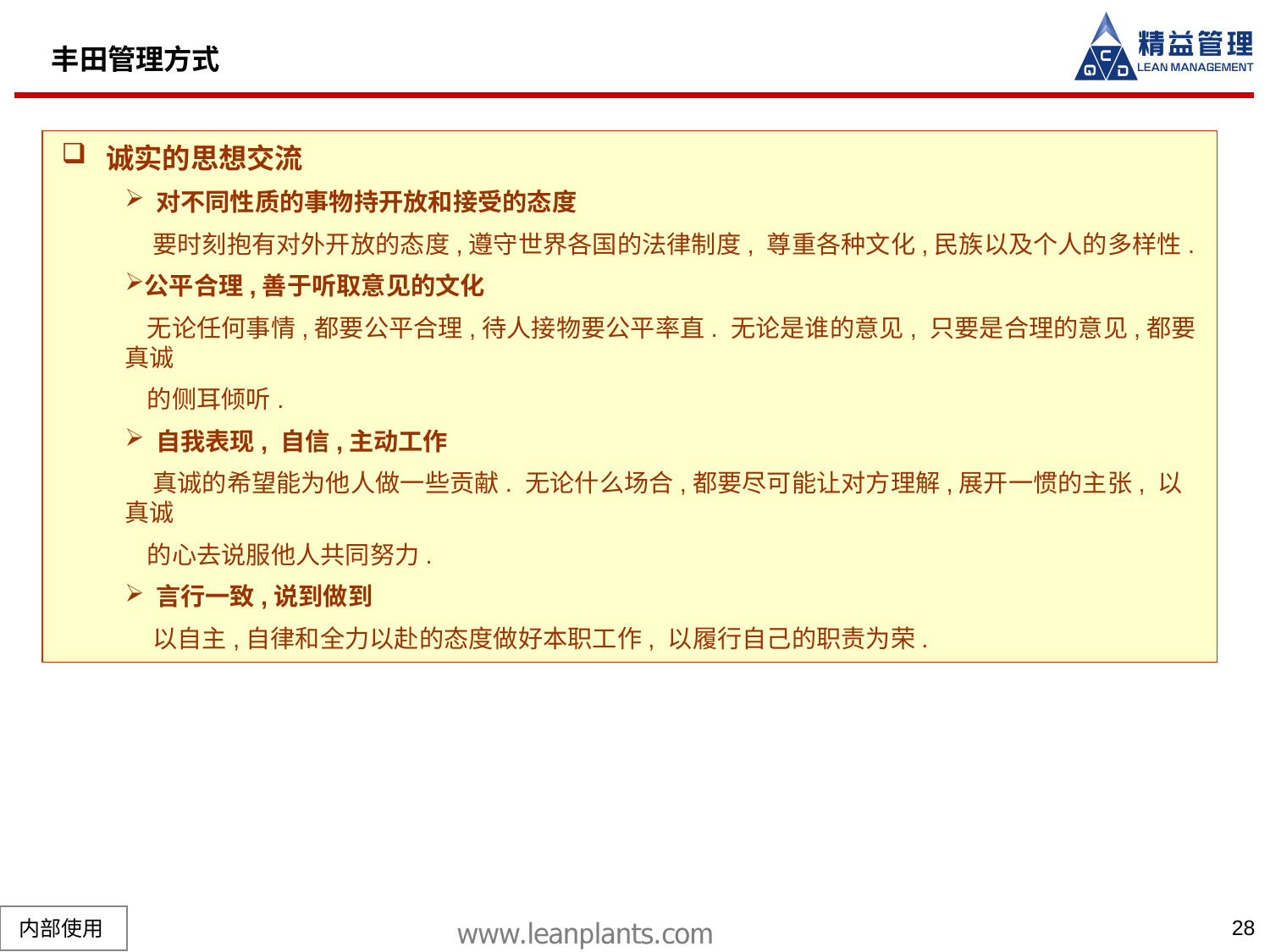

丰田管理方式
  诚实的思想交流
 对不同性质的事物持开放和接受的态度
    要时刻抱有对外开放的态度,遵守世界各国的法律制度, 尊重各种文化,民族以及个人的多样性.
公平合理,善于听取意见的文化
   无论任何事情,都要公平合理,待人接物要公平率直. 无论是谁的意见, 只要是合理的意见,都要真诚
   的侧耳倾听.
 自我表现, 自信,主动工作
    真诚的希望能为他人做一些贡献. 无论什么场合,都要尽可能让对方理解,展开一惯的主张, 以真诚
   的心去说服他人共同努力.
 言行一致,说到做到
    以自主,自律和全力以赴的态度做好本职工作, 以履行自己的职责为荣.
内部使用